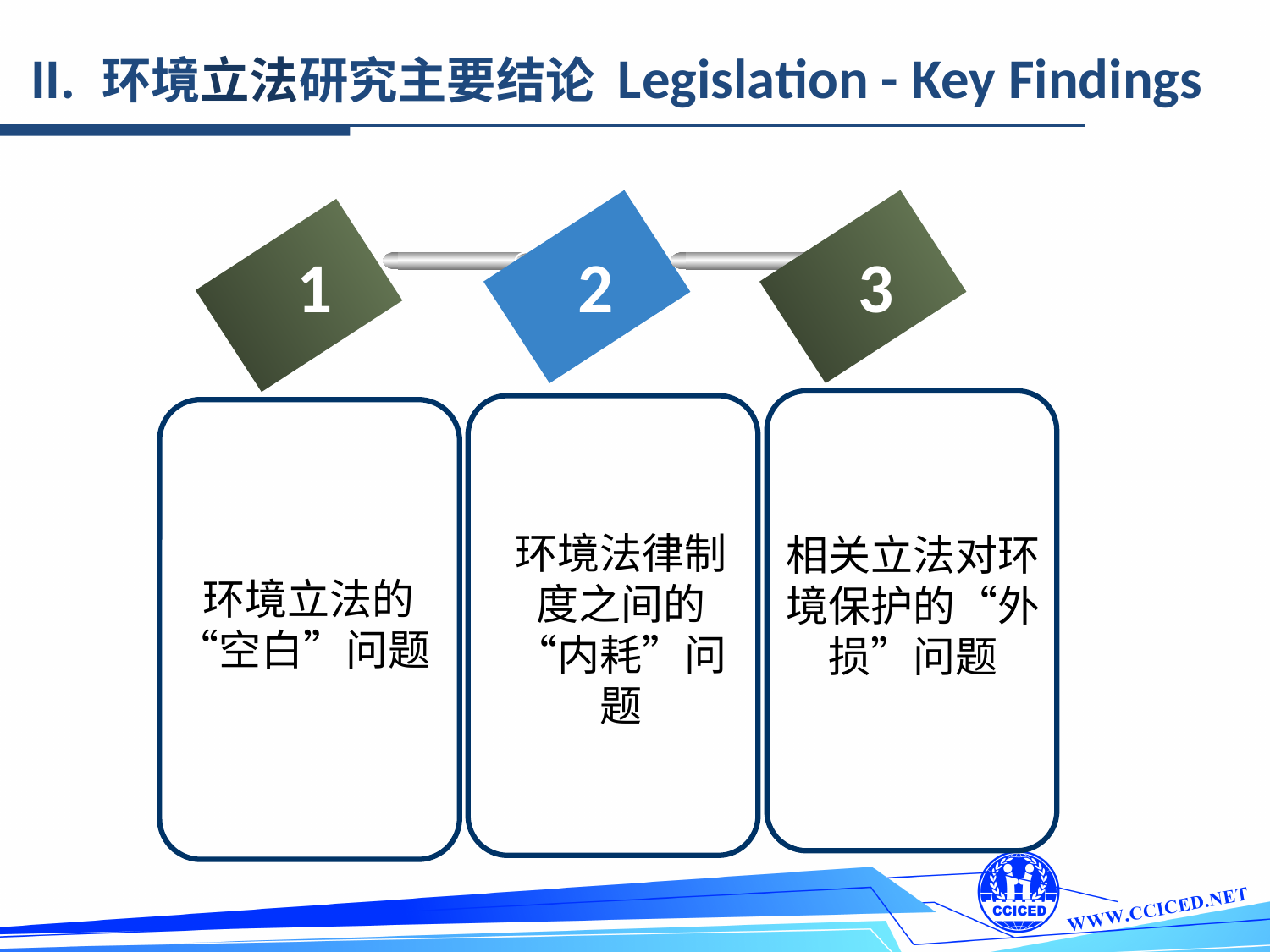

II. 环境立法研究主要结论 Legislation - Key Findings

1
2
3

环境立法的“空白”问题

环境法律制度之间的“内耗”问题
相关立法对环境保护的“外损”问题